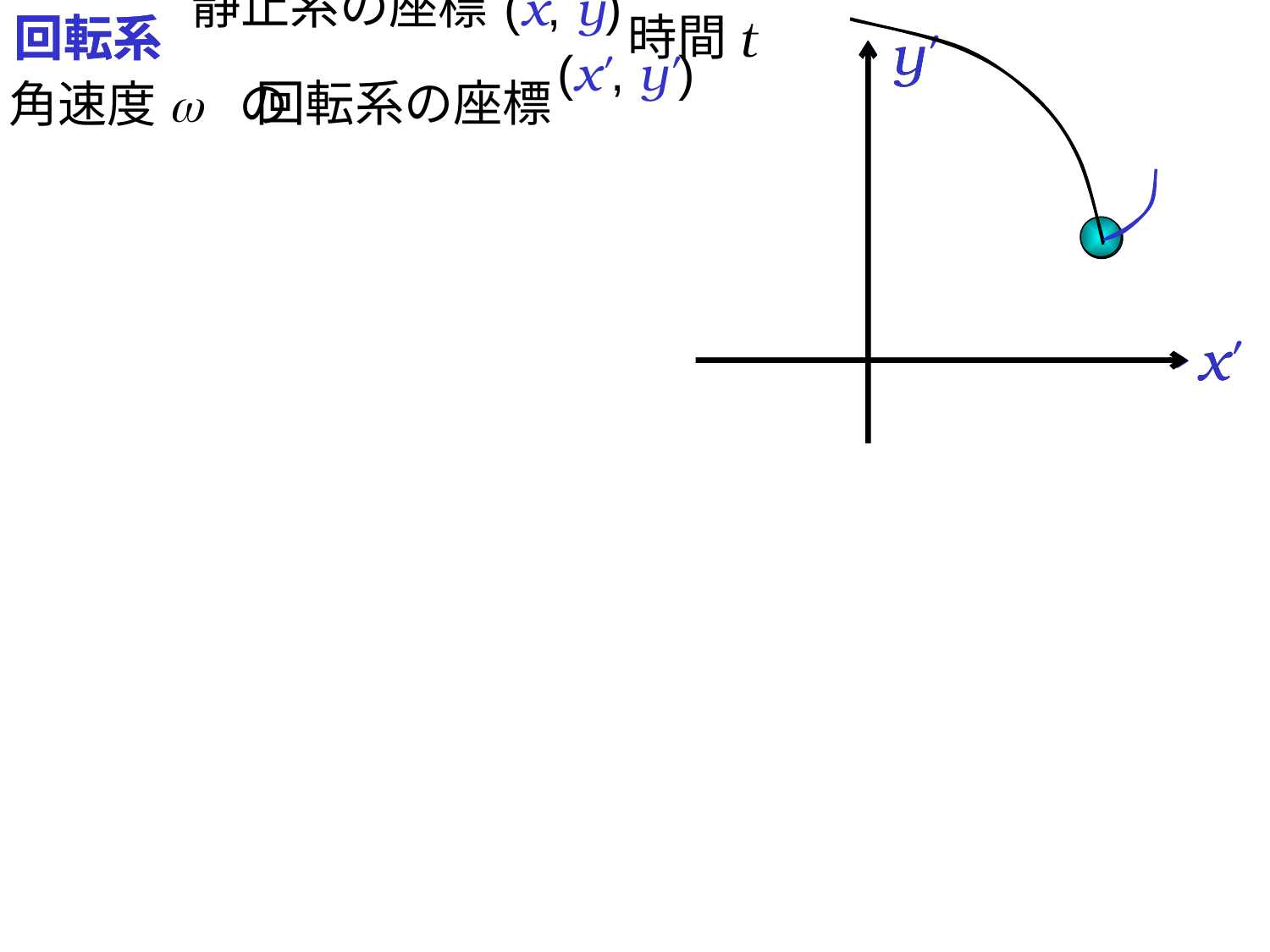

回転系
回転系
静止系の座標
(x, y)
時間
t
y'

x'
y

x

(x', y')
回転系の座標
角速度ω の